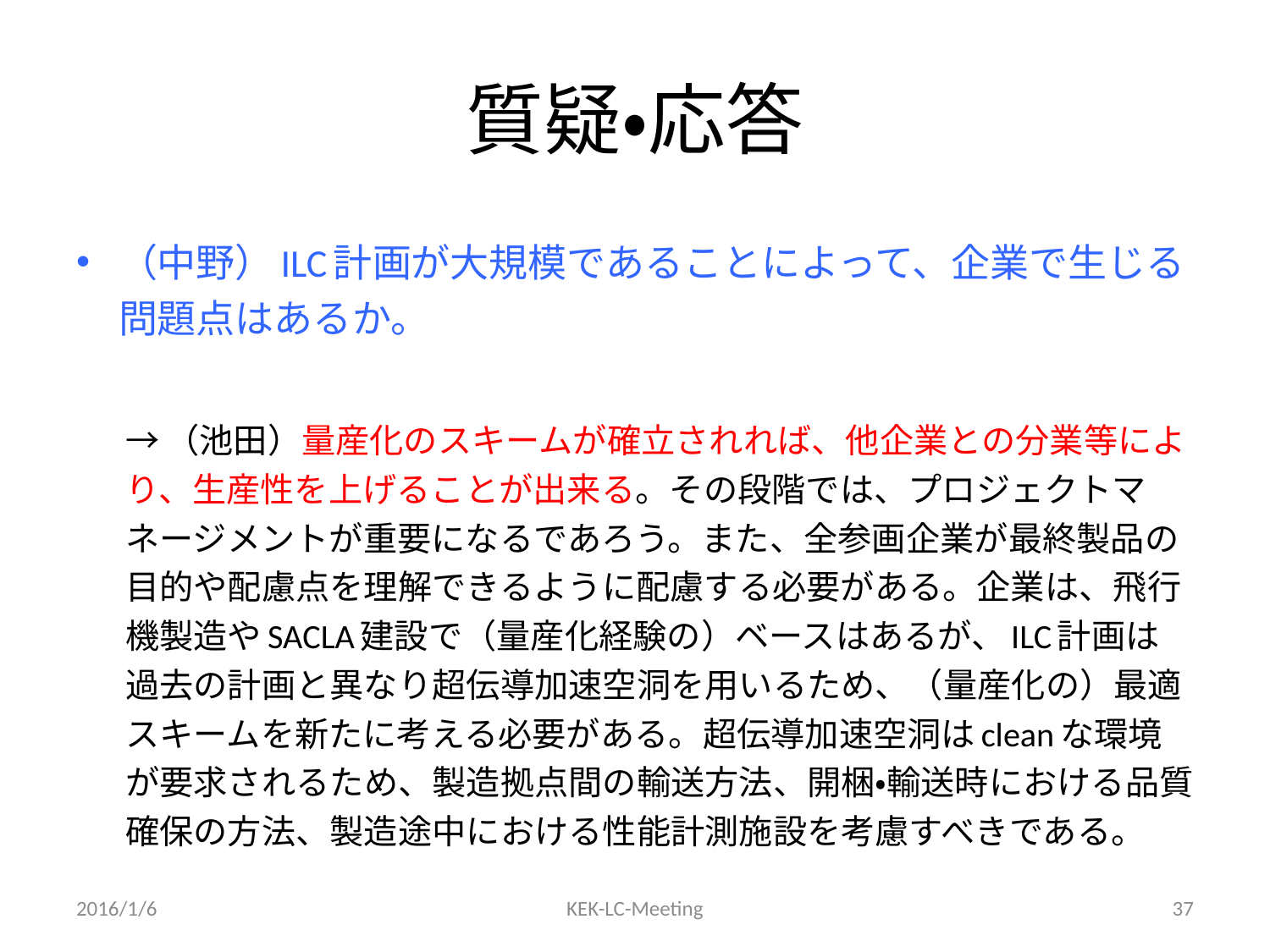

# 質疑・応答
（中野）ILC計画が大規模であることによって、企業で生じる問題点はあるか。

→（池田）量産化のスキームが確立されれば、他企業との分業等により、生産性を上げることが出来る。その段階では、プロジェクトマネージメントが重要になるであろう。また、全参画企業が最終製品の目的や配慮点を理解できるように配慮する必要がある。企業は、飛行機製造やSACLA建設で（量産化経験の）ベースはあるが、ILC計画は過去の計画と異なり超伝導加速空洞を用いるため、（量産化の）最適スキームを新たに考える必要がある。超伝導加速空洞はcleanな環境が要求されるため、製造拠点間の輸送方法、開梱・輸送時における品質確保の方法、製造途中における性能計測施設を考慮すべきである。

2016/1/6
KEK-LC-Meeting
37